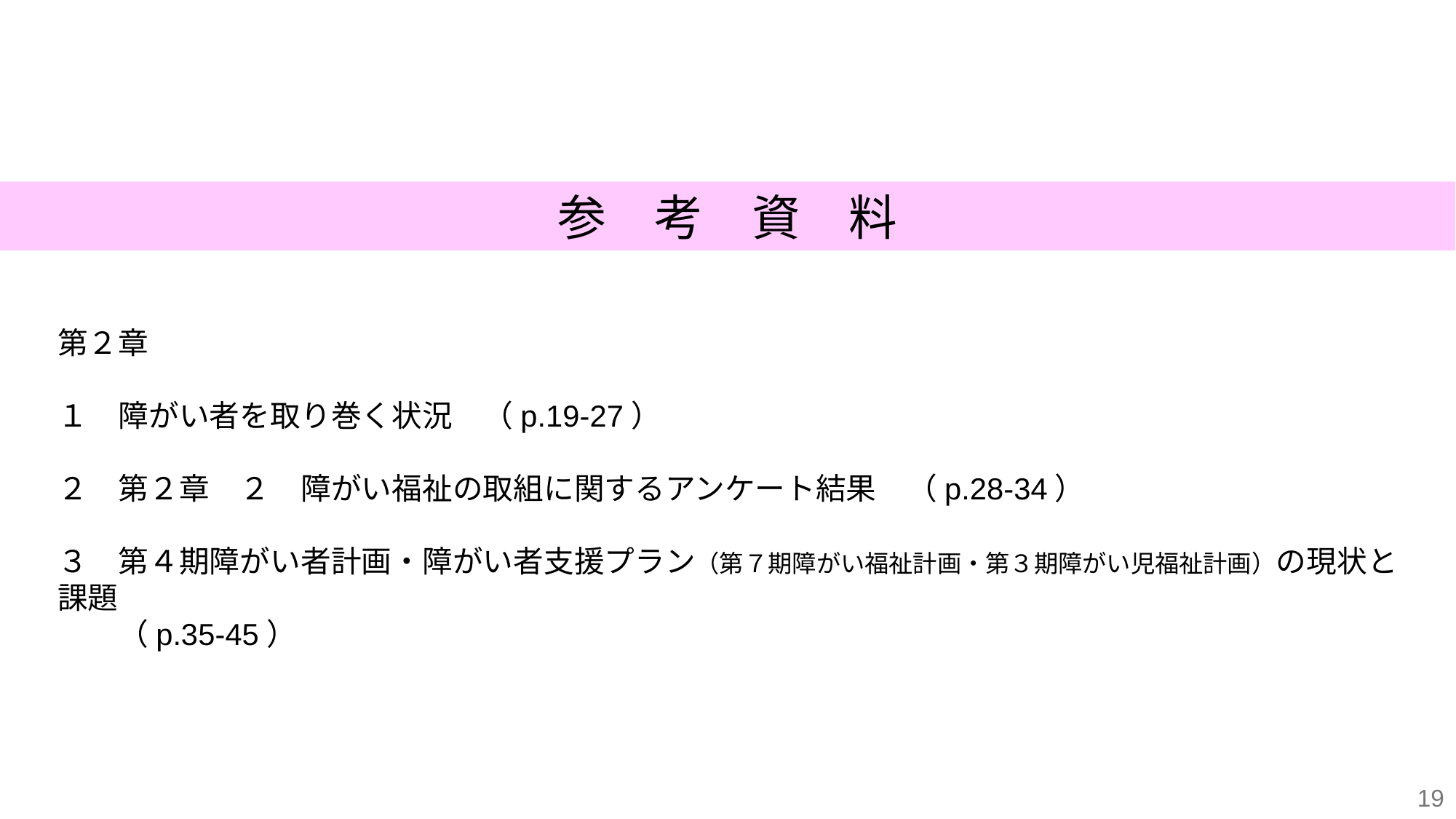

参　考　資　料
第２章

１　障がい者を取り巻く状況　（p.19-27）

２　第２章　２　障がい福祉の取組に関するアンケート結果　（p.28-34）

３　第４期障がい者計画・障がい者支援プラン（第７期障がい福祉計画・第３期障がい児福祉計画）の現状と課題
　　（p.35-45）
19